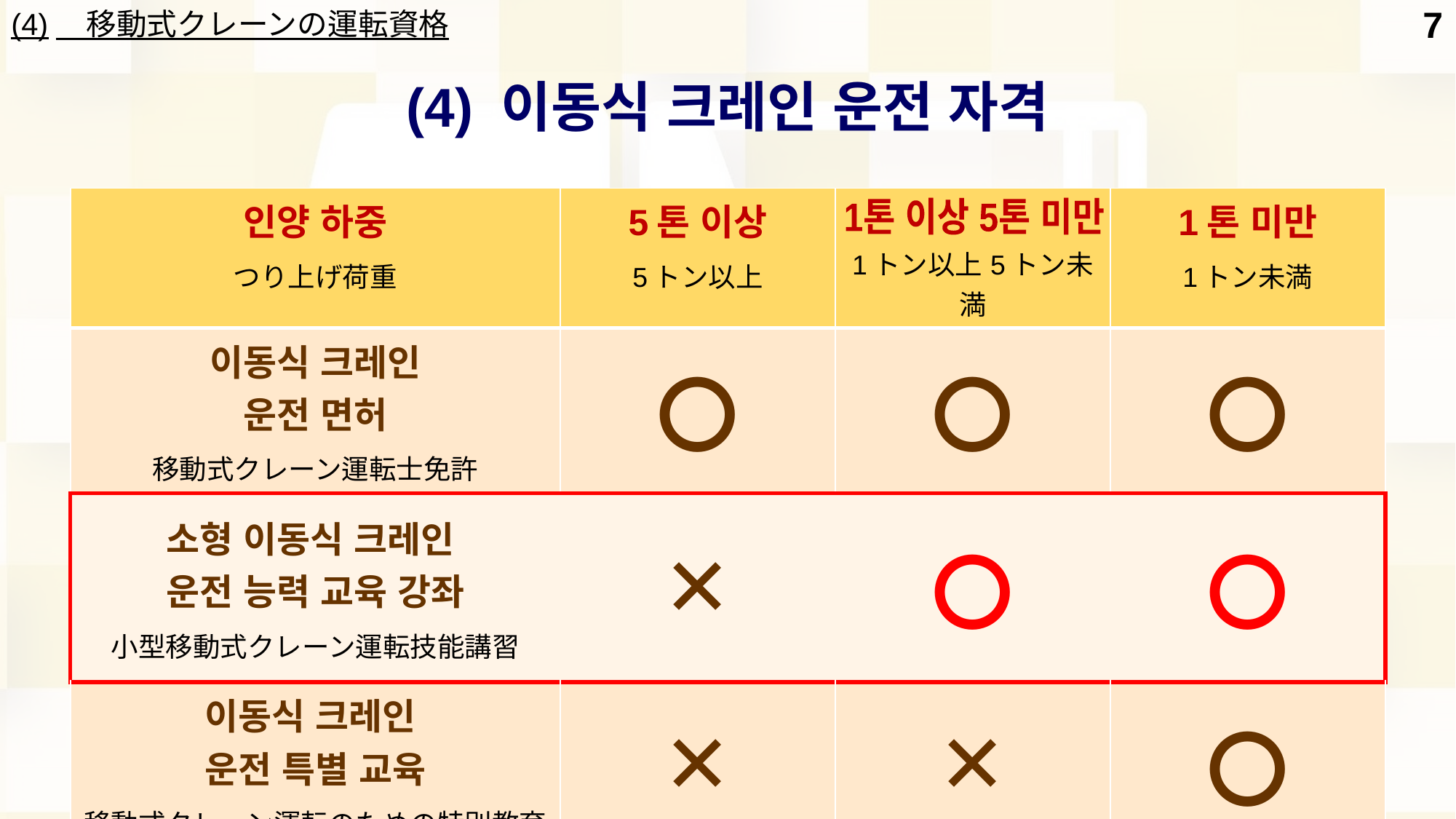

7
(4)　移動式クレーンの運転資格
(4) 이동식 크레인 운전 자격
| 인양 하중 つり上げ荷重 | 5톤 이상 5トン以上 | 1トン以上5トン未満 | 1톤 미만 1トン未満 |
| --- | --- | --- | --- |
| 이동식 크레인 운전 면허 移動式クレーン運転士免許 | 〇 | 〇 | 〇 |
| 소형 이동식 크레인 운전 능력 교육 강좌 小型移動式クレーン運転技能講習 | ✕ | 〇 | 〇 |
| 이동식 크레인 운전 특별 교육 移動式クレーン運転のための特別教育 | ✕ | ✕ | 〇 |
1톤 이상 5톤 미만